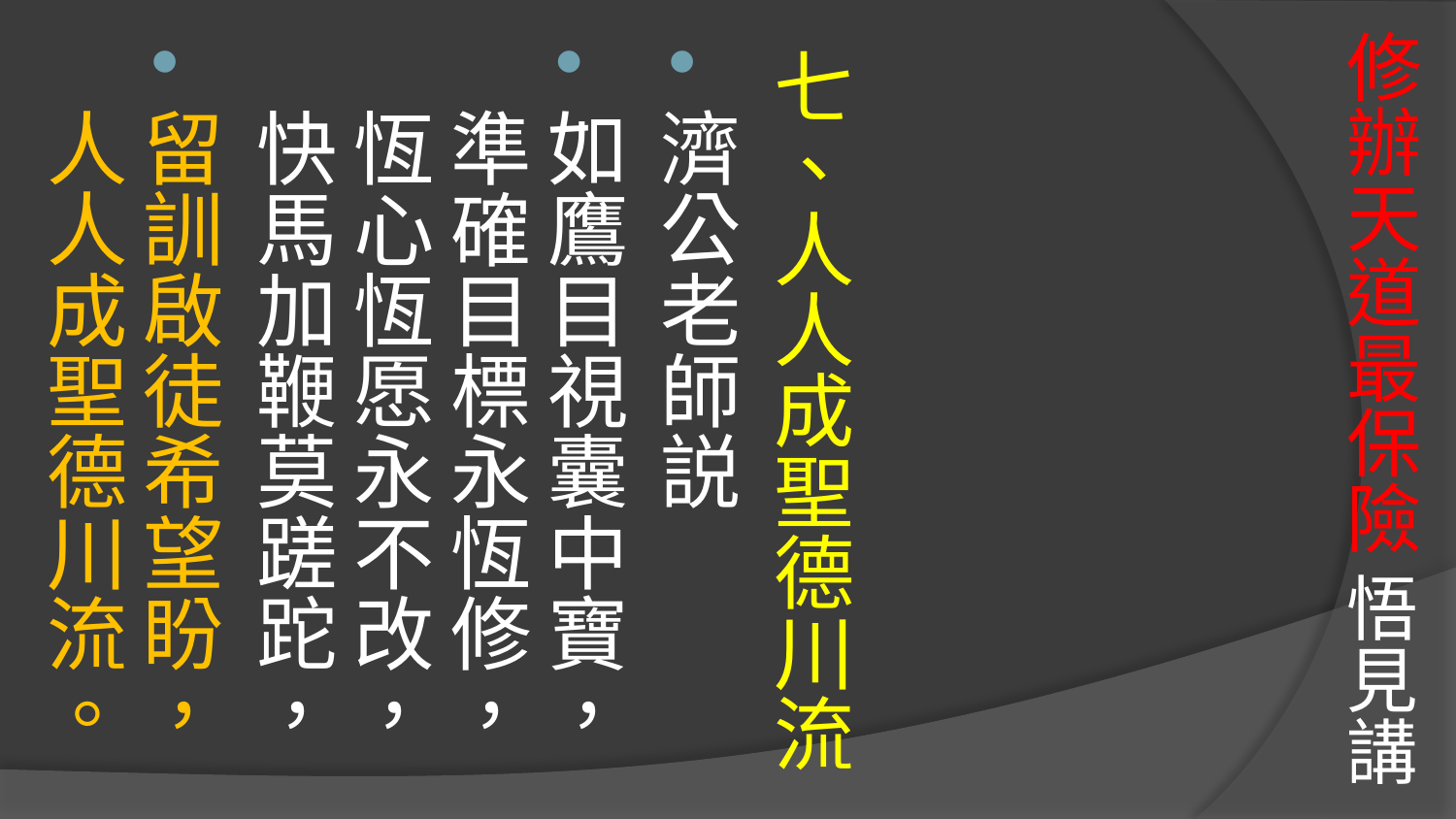

# 修辦天道最保險 悟見講
七、人人成聖德川流
濟公老師説
如鷹目視囊中寶，準確目標永恆修，
恆心恆愿永不改，快馬加鞭莫蹉跎，
留訓啟徒希望盼，人人成聖德川流。